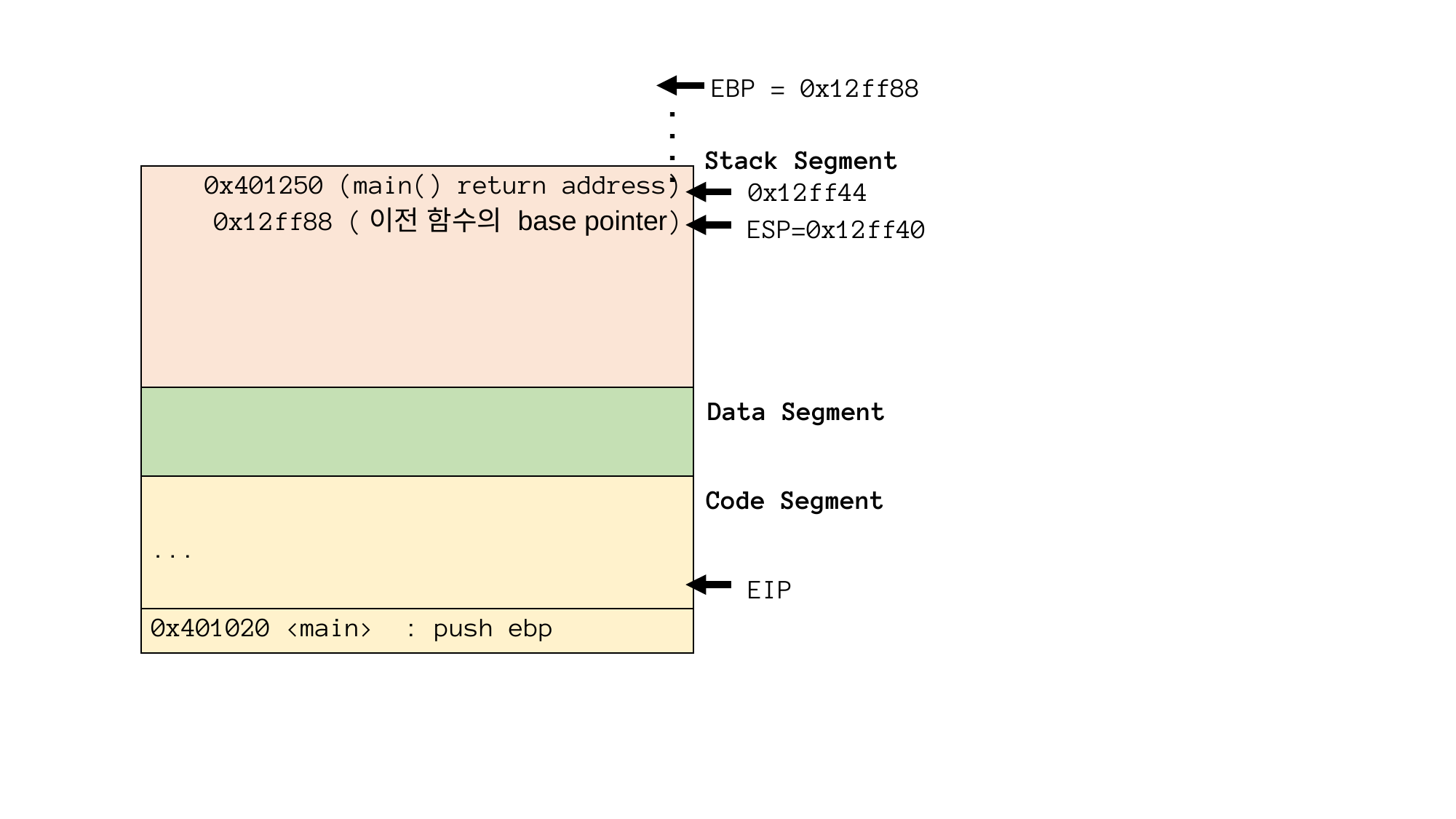

EBP = 0x12ff88
.
.
.
.
Stack Segment
| 0x401250 (main() return address) 0x12ff88 (이전 함수의 base pointer) |
| --- |
|  |
| ... |
| 0x401020 <main> : push ebp |
0x12ff44
ESP=0x12ff40
Data Segment
Code Segment
EIP